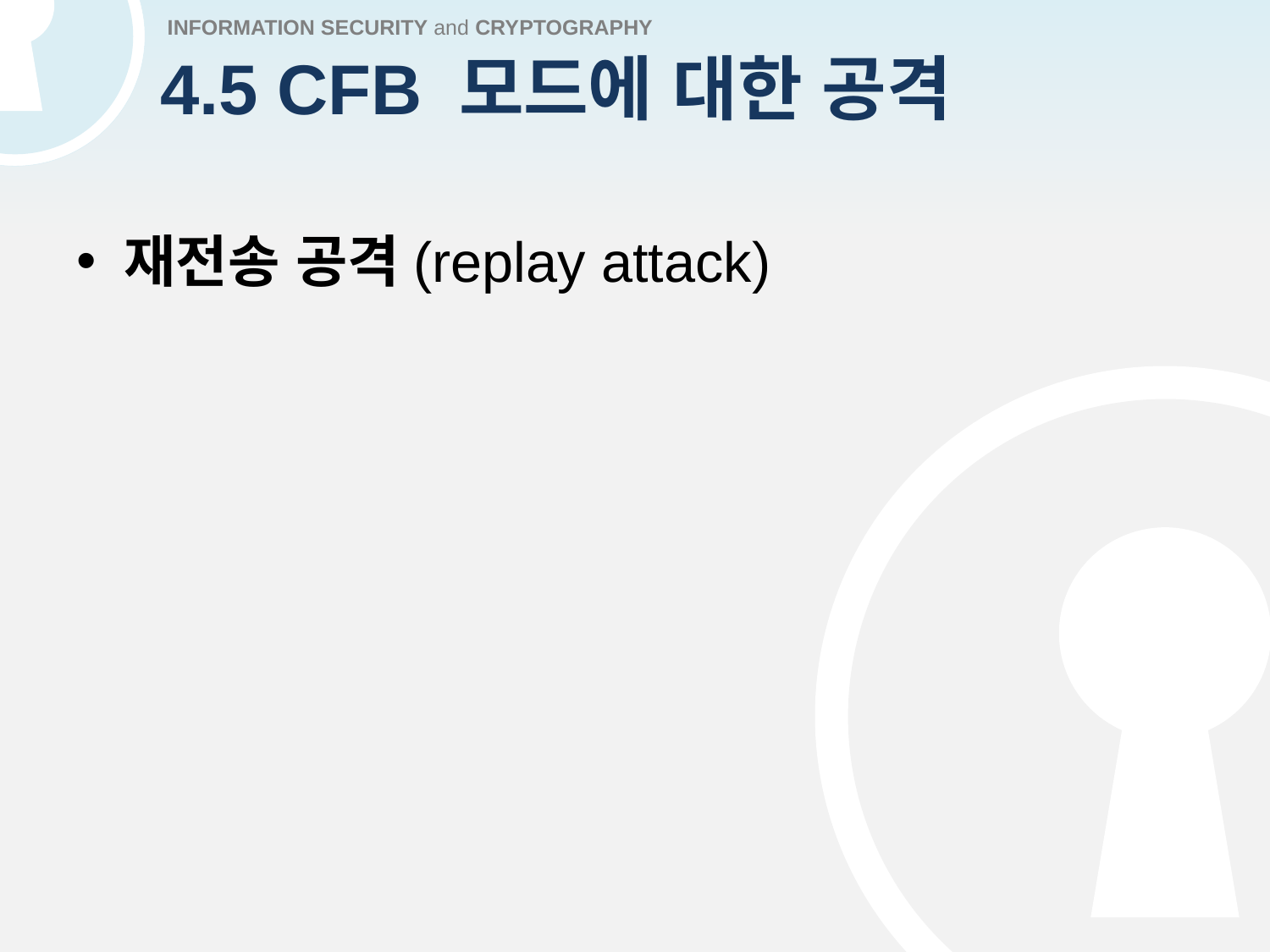

# 4.5 CFB 모드에 대한 공격
재전송 공격(replay attack)